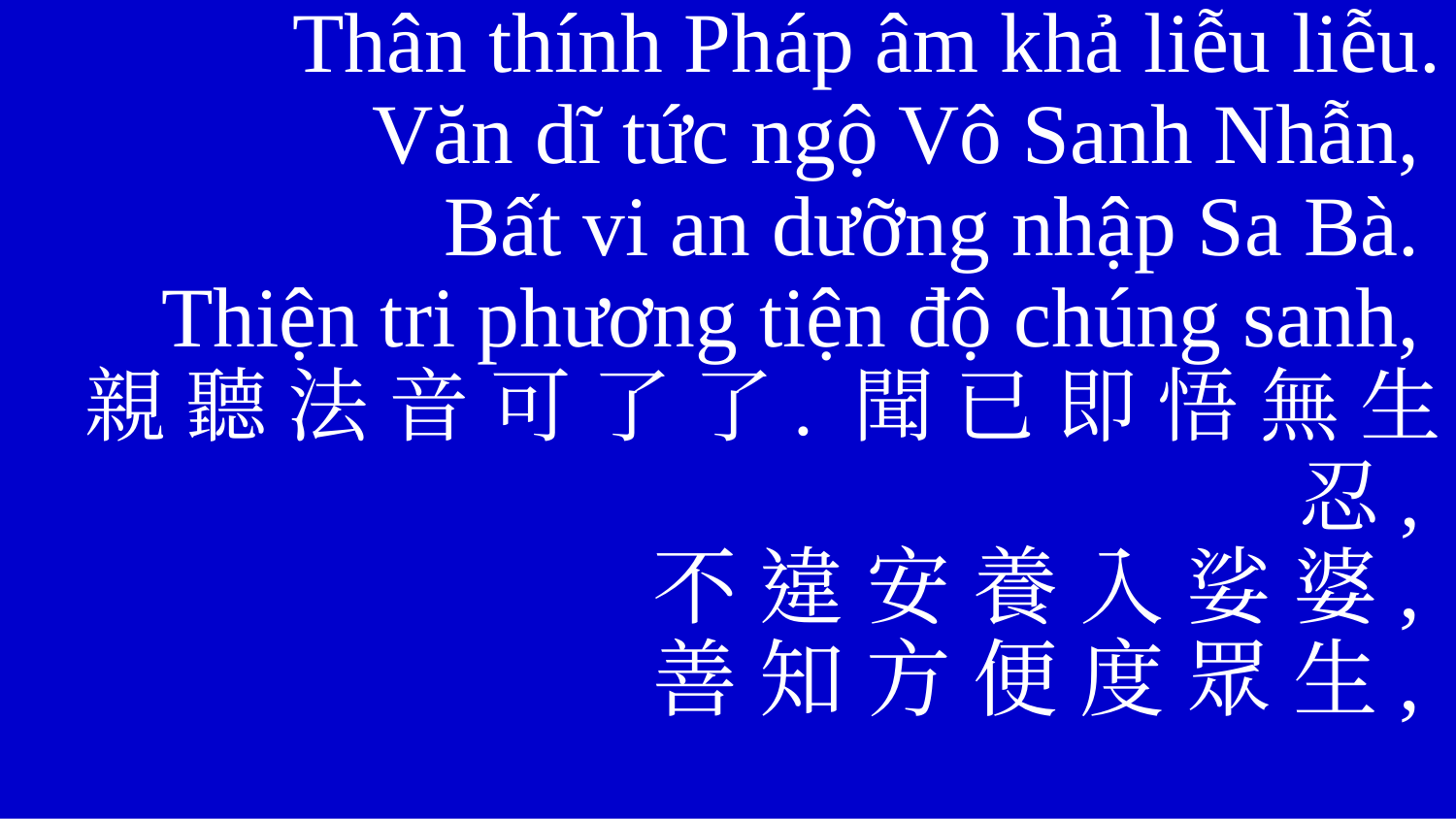

Thân thính Pháp âm khả liễu liễu.
Văn dĩ tức ngộ Vô Sanh Nhẫn,
Bất vi an dưỡng nhập Sa Bà.
Thiện tri phương tiện độ chúng sanh,
親 聽 法 音 可 了 了. 聞 已 即 悟 無 生 忍,
不 違 安 養 入 娑 婆,
善 知 方 便 度 眾 生,